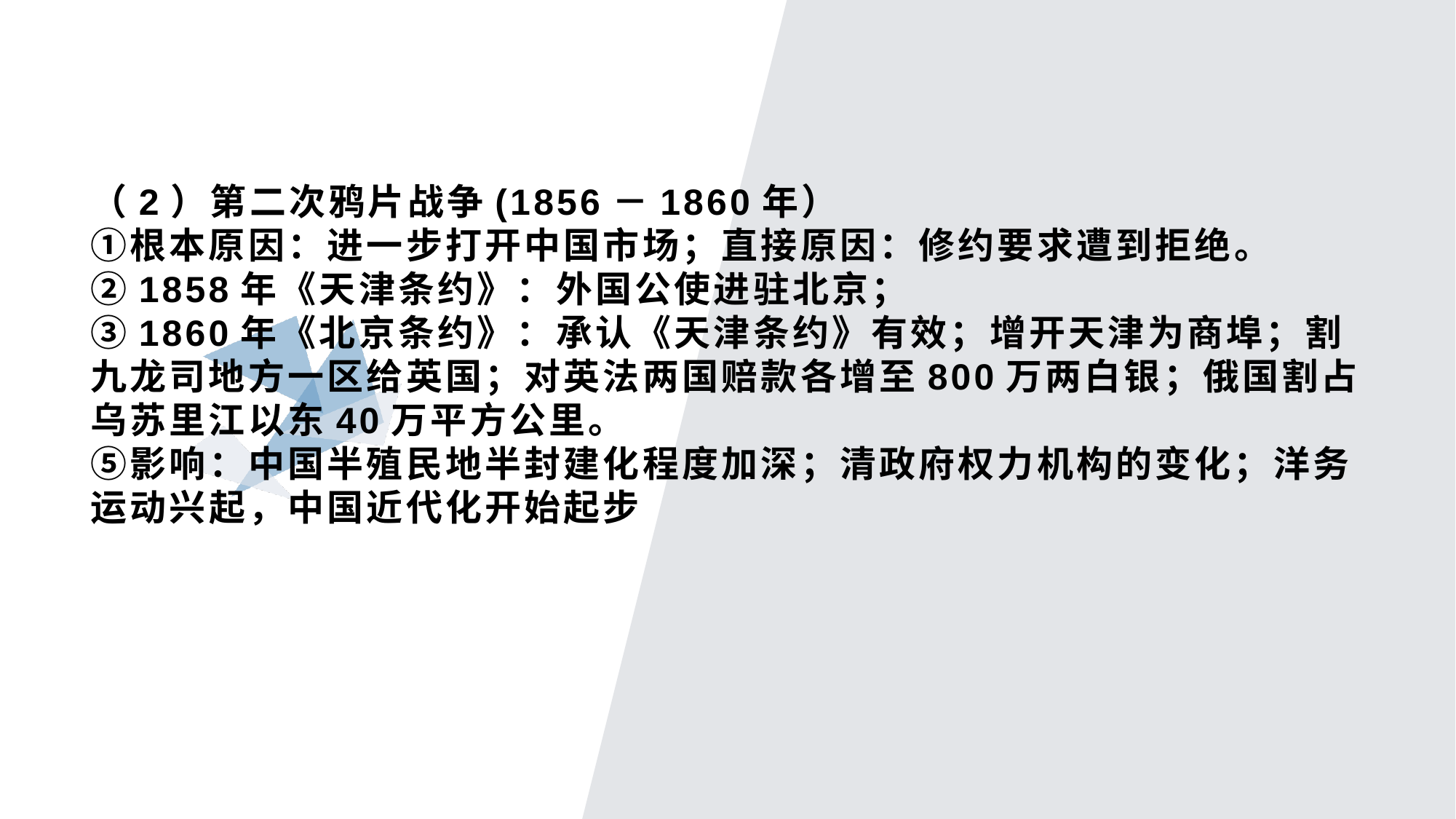

# （2）第二次鸦片战争(1856－1860年） ①根本原因：进一步打开中国市场；直接原因：修约要求遭到拒绝。 ②1858年《天津条约》：外国公使进驻北京； ③1860年《北京条约》：承认《天津条约》有效；增开天津为商埠；割九龙司地方一区给英国；对英法两国赔款各增至800万两白银；俄国割占乌苏里江以东40万平方公里。 ⑤影响：中国半殖民地半封建化程度加深；清政府权力机构的变化；洋务运动兴起，中国近代化开始起步